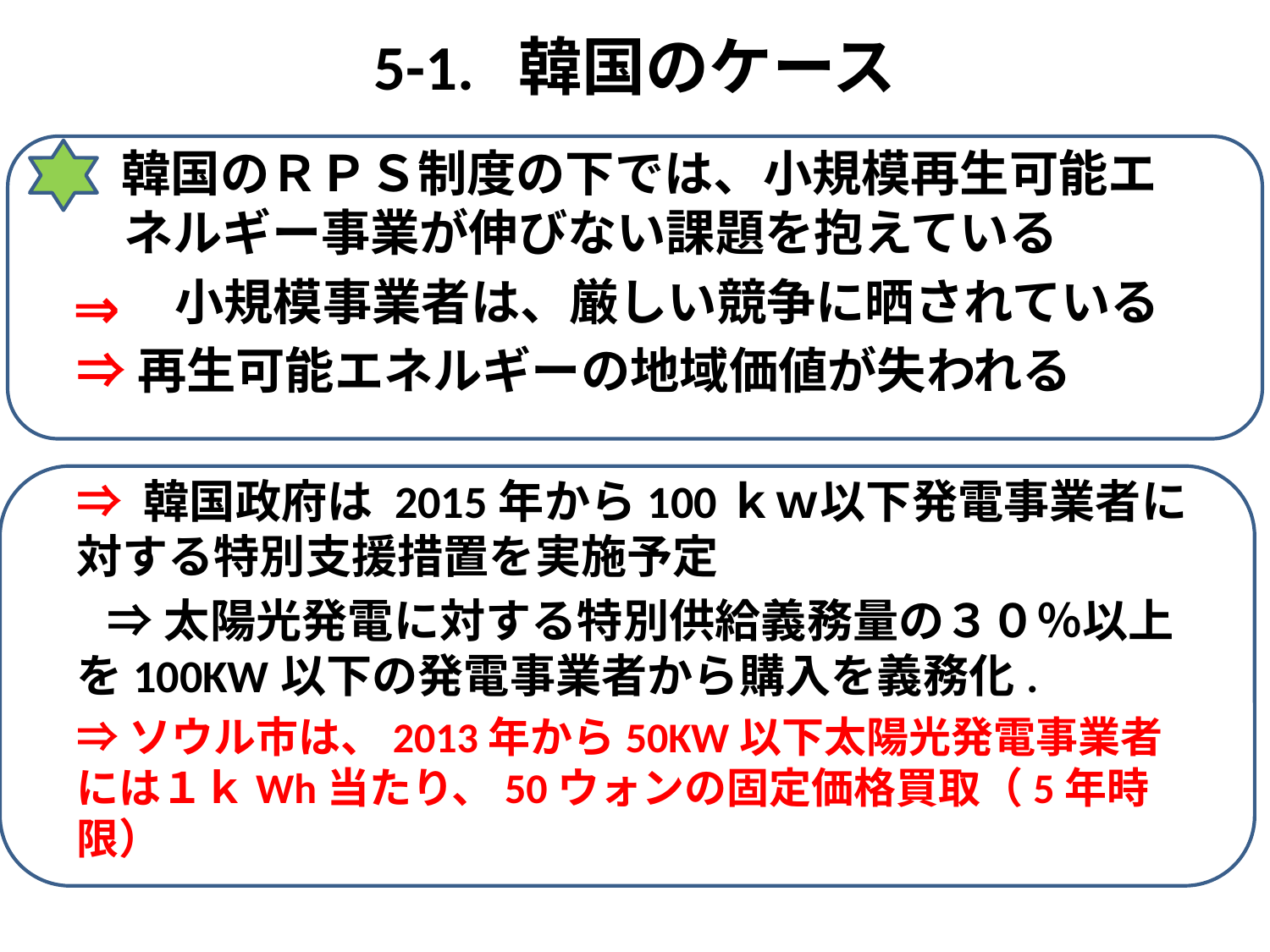

# 5-1.  韓国のケース

   韓国のＲＰＳ制度の下では、小規模再生可能エネルギー事業が伸びない課題を抱えている
　　小規模事業者は、厳しい競争に晒されている
⇒再生可能エネルギーの地域価値が失われる

⇒ 韓国政府は 2015年から100ｋｗ以下発電事業者に対する特別支援措置を実施予定
   ⇒太陽光発電に対する特別供給義務量の３０％以上を100KW以下の発電事業者から購入を義務化.
⇒ソウル市は、2013年から50KW以下太陽光発電事業者には１ｋWh当たり、50ウォンの固定価格買取（5年時限）

⇒